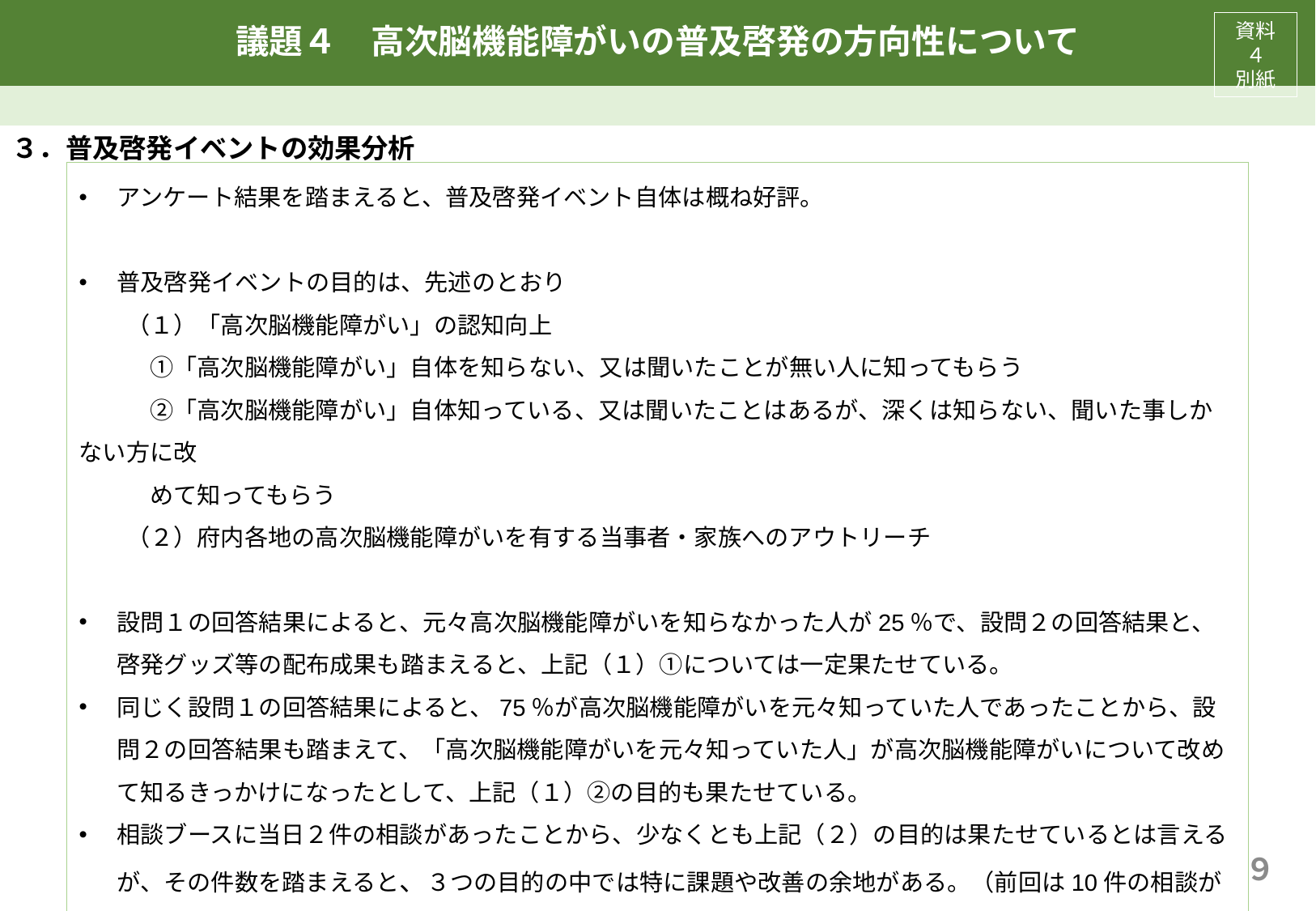

# 議題４　高次脳機能障がいの普及啓発の方向性について
資料４
別紙

３．普及啓発イベントの効果分析

アンケート結果を踏まえると、普及啓発イベント自体は概ね好評。

普及啓発イベントの目的は、先述のとおり
　　（１）「高次脳機能障がい」の認知向上
　　　①「高次脳機能障がい」自体を知らない、又は聞いたことが無い人に知ってもらう
　　　②「高次脳機能障がい」自体知っている、又は聞いたことはあるが、深くは知らない、聞いた事しかない方に改
　　　めて知ってもらう
　　（２）府内各地の高次脳機能障がいを有する当事者・家族へのアウトリーチ

設問１の回答結果によると、元々高次脳機能障がいを知らなかった人が25％で、設問２の回答結果と、啓発グッズ等の配布成果も踏まえると、上記（１）①については一定果たせている。
同じく設問１の回答結果によると、75％が高次脳機能障がいを元々知っていた人であったことから、設問２の回答結果も踏まえて、「高次脳機能障がいを元々知っていた人」が高次脳機能障がいについて改めて知るきっかけになったとして、上記（１）②の目的も果たせている。
相談ブースに当日２件の相談があったことから、少なくとも上記（２）の目的は果たせているとは言えるが、その件数を踏まえると、３つの目的の中では特に課題や改善の余地がある。（前回は10件の相談があったことから周知不足の影響も考えられる）
９